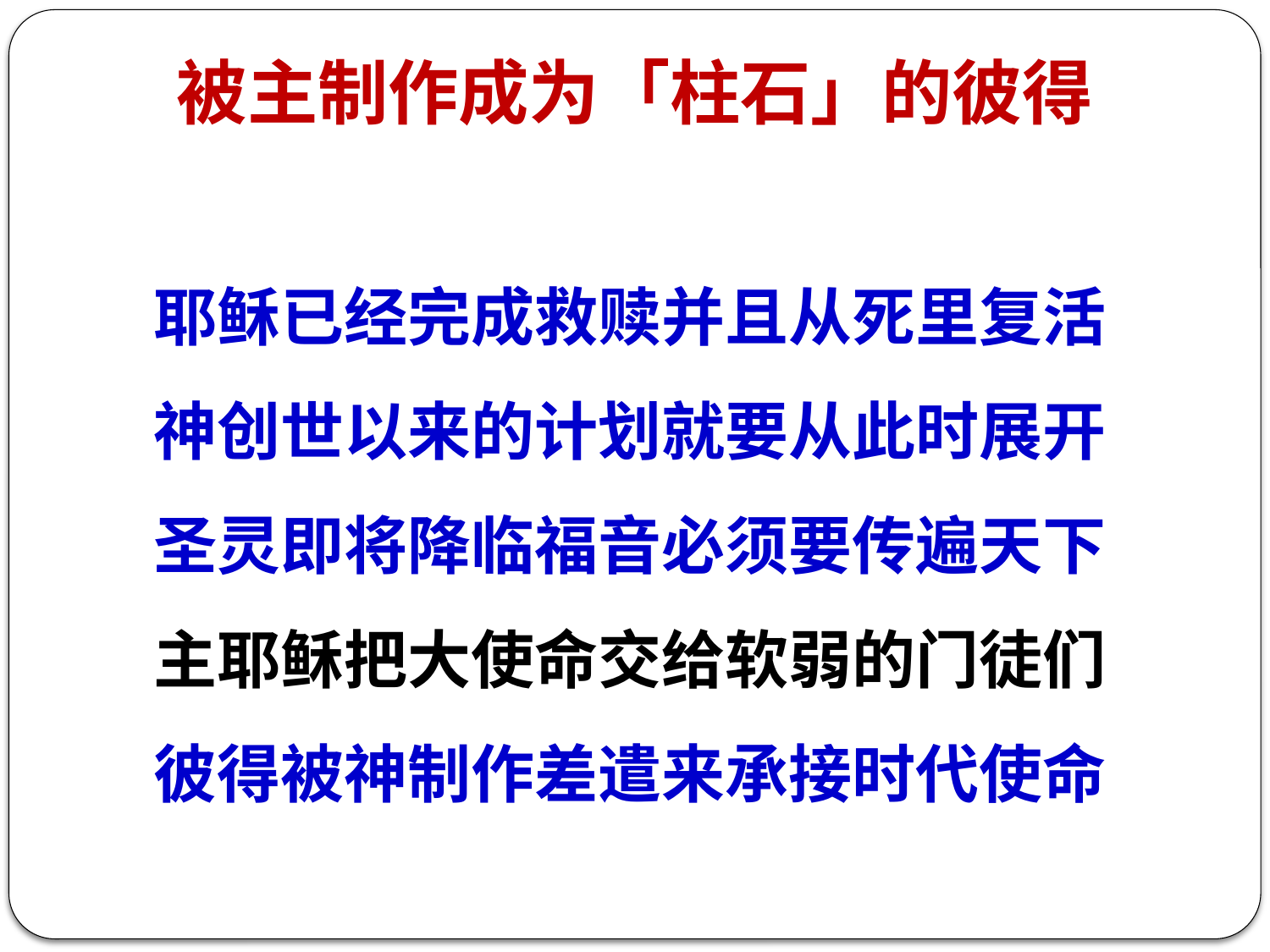

被主制作成为「柱石」的彼得
耶稣已经完成救赎并且从死里复活
神创世以来的计划就要从此时展开
圣灵即将降临福音必须要传遍天下
主耶稣把大使命交给软弱的门徒们
彼得被神制作差遣来承接时代使命